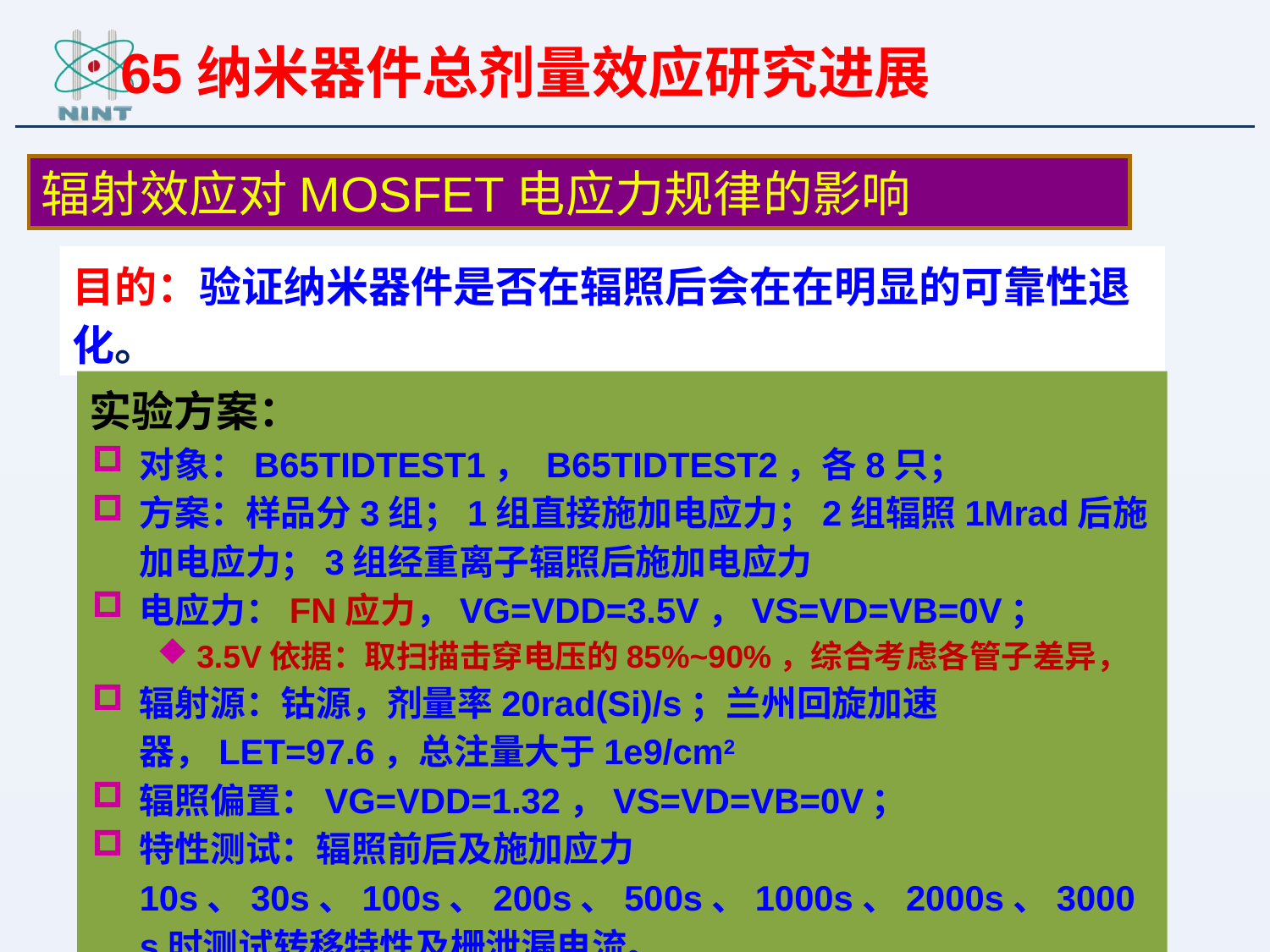

65纳米器件总剂量效应研究进展

辐射效应对MOSFET电应力规律的影响
目的：验证纳米器件是否在辐照后会在在明显的可靠性退化。
实验方案：
对象：B65TIDTEST1， B65TIDTEST2，各8只；
方案：样品分3组；1组直接施加电应力；2组辐照1Mrad后施加电应力；3组经重离子辐照后施加电应力
电应力：FN应力，VG=VDD=3.5V，VS=VD=VB=0V；
3.5V依据：取扫描击穿电压的85%~90%，综合考虑各管子差异，
辐射源：钴源，剂量率20rad(Si)/s；兰州回旋加速器，LET=97.6，总注量大于1e9/cm2
辐照偏置：VG=VDD=1.32，VS=VD=VB=0V；
特性测试：辐照前后及施加应力10s、30s、100s、200s、500s、1000s、2000s、3000s时测试转移特性及栅泄漏电流。